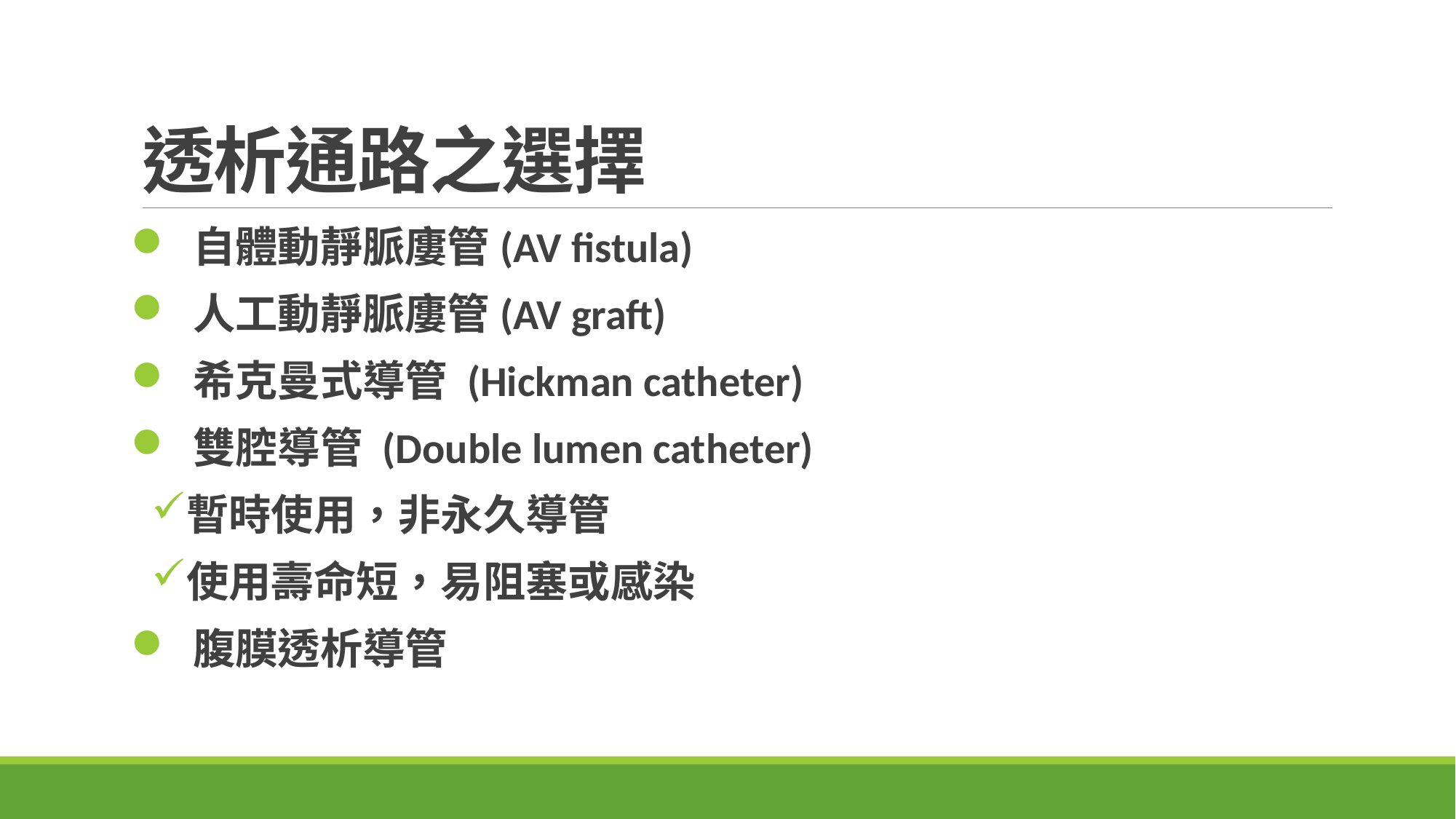

# 透析通路之選擇
 自體動靜脈廔管(AV fistula)
 人工動靜脈廔管(AV graft)
 希克曼式導管 (Hickman catheter)
 雙腔導管 (Double lumen catheter)
暫時使用，非永久導管
使用壽命短，易阻塞或感染
 腹膜透析導管